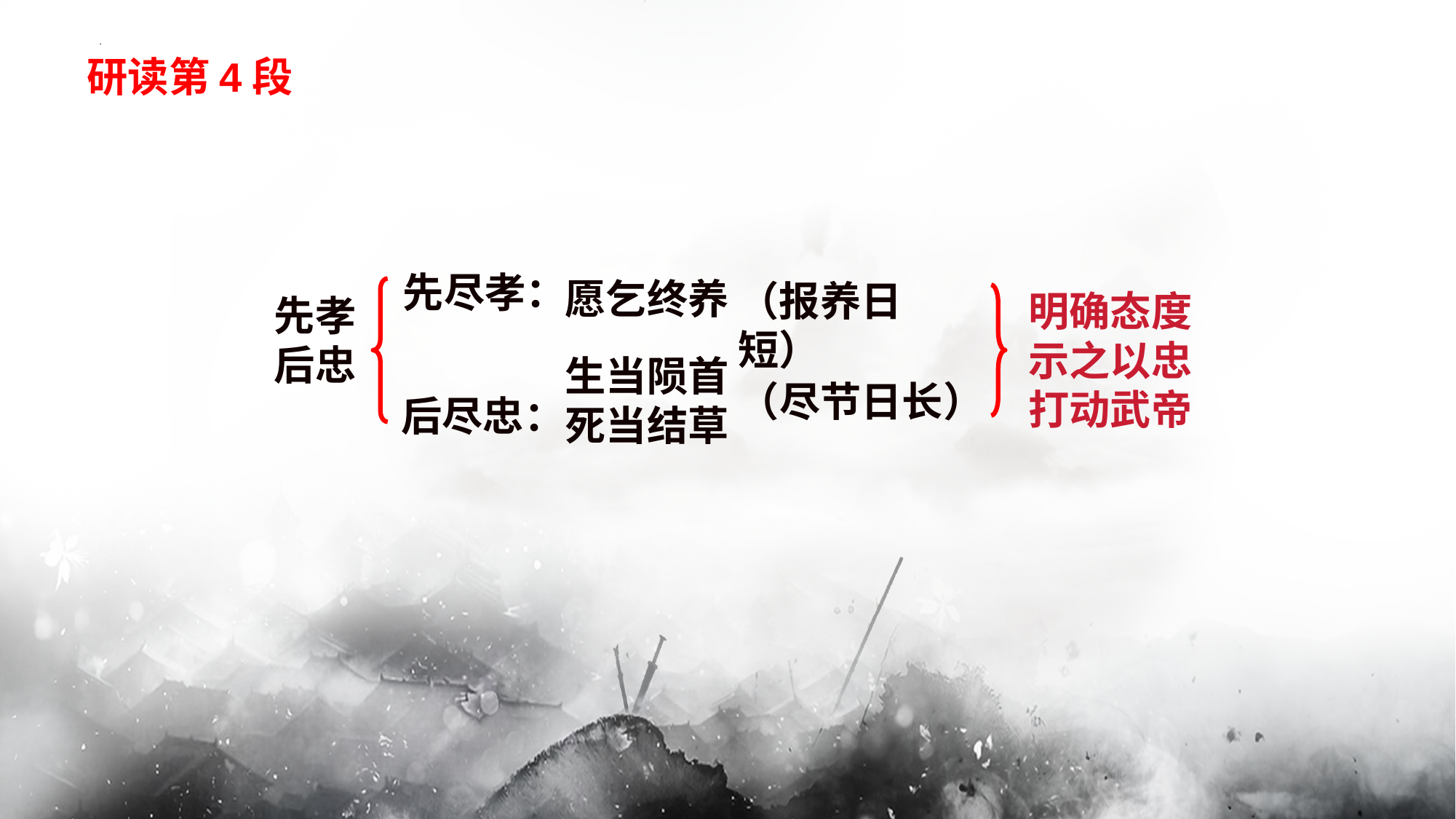

研读第4段
先尽孝：
愿乞终养
（报养日短）

明确态度示之以忠打动武帝
先孝后忠

生当陨首
死当结草
（尽节日长）
后尽忠：